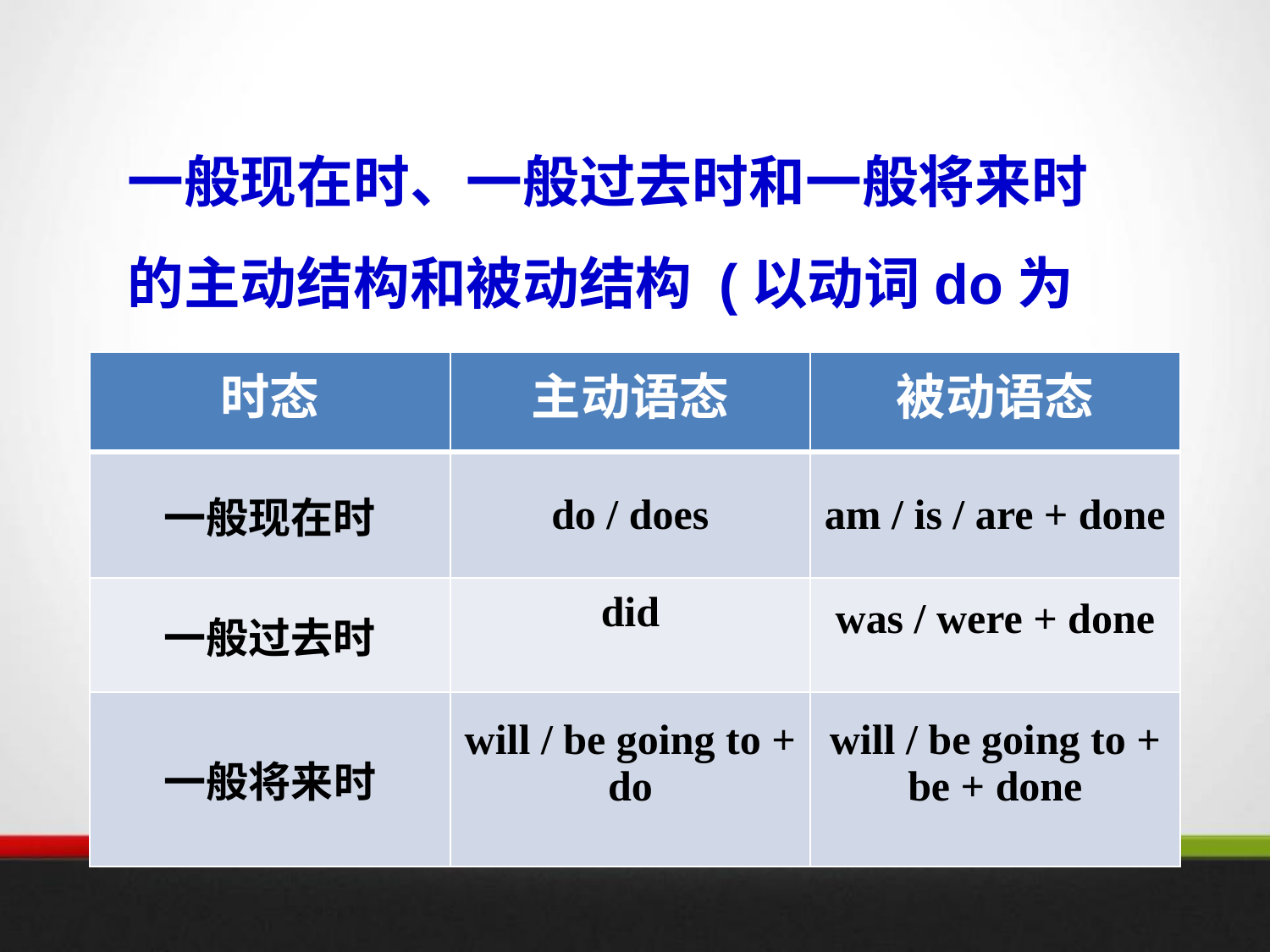

一般现在时、一般过去时和一般将来时的主动结构和被动结构 (以动词do为例)
| 时态 | 主动语态 | 被动语态 |
| --- | --- | --- |
| 一般现在时 | do / does | am / is / are + done |
| 一般过去时 | did | was / were + done |
| 一般将来时 | will / be going to + do | will / be going to + be + done |